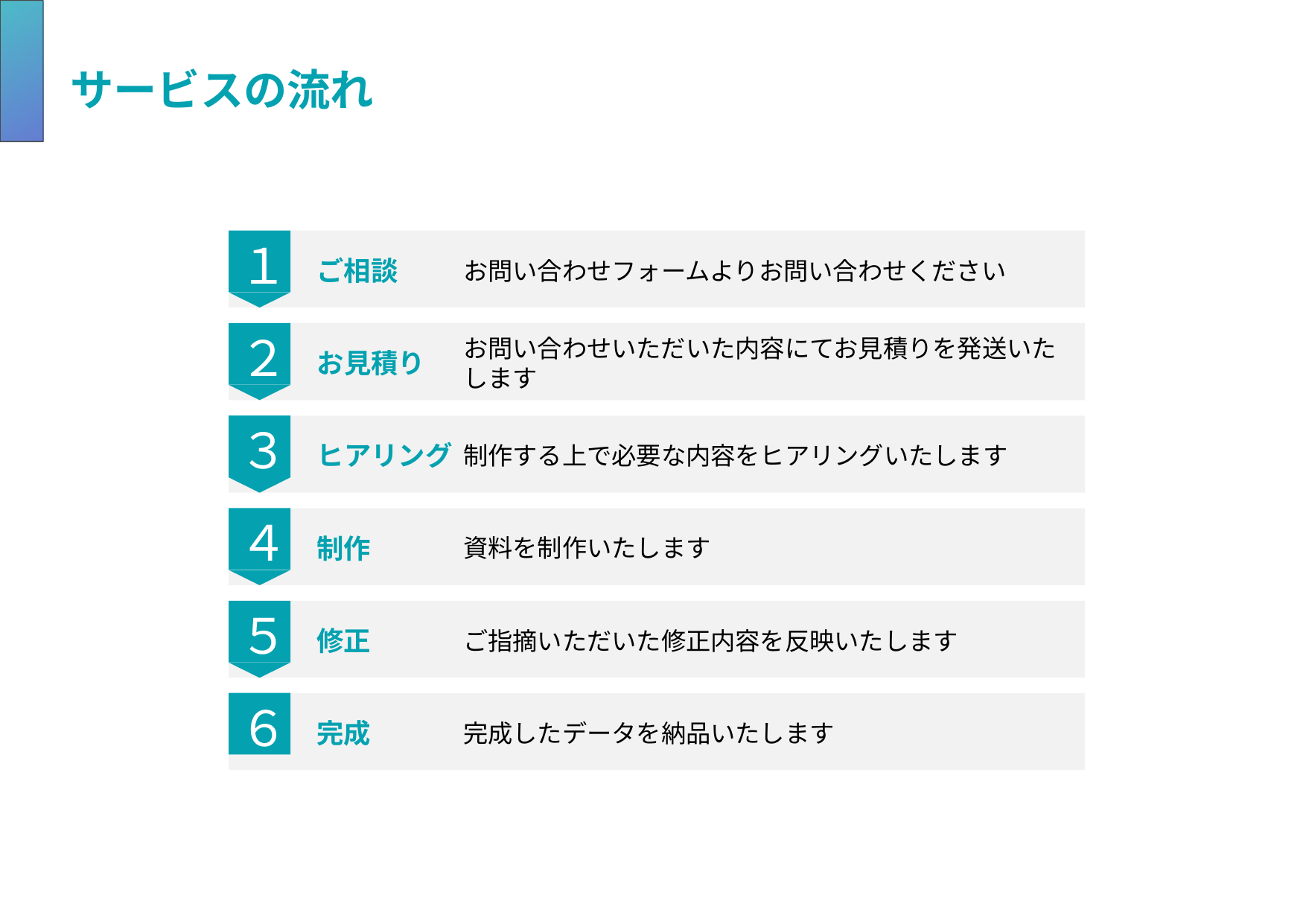

# サービスの流れ
お問い合わせフォームよりお問い合わせください
１

ご相談

お問い合わせいただいた内容にてお見積りを発送いたします
２

お見積り

制作する上で必要な内容をヒアリングいたします
ヒアリング
３

資料を制作いたします
制作
４

ご指摘いただいた修正内容を反映いたします
修正
５

完成したデータを納品いたします
６
完成